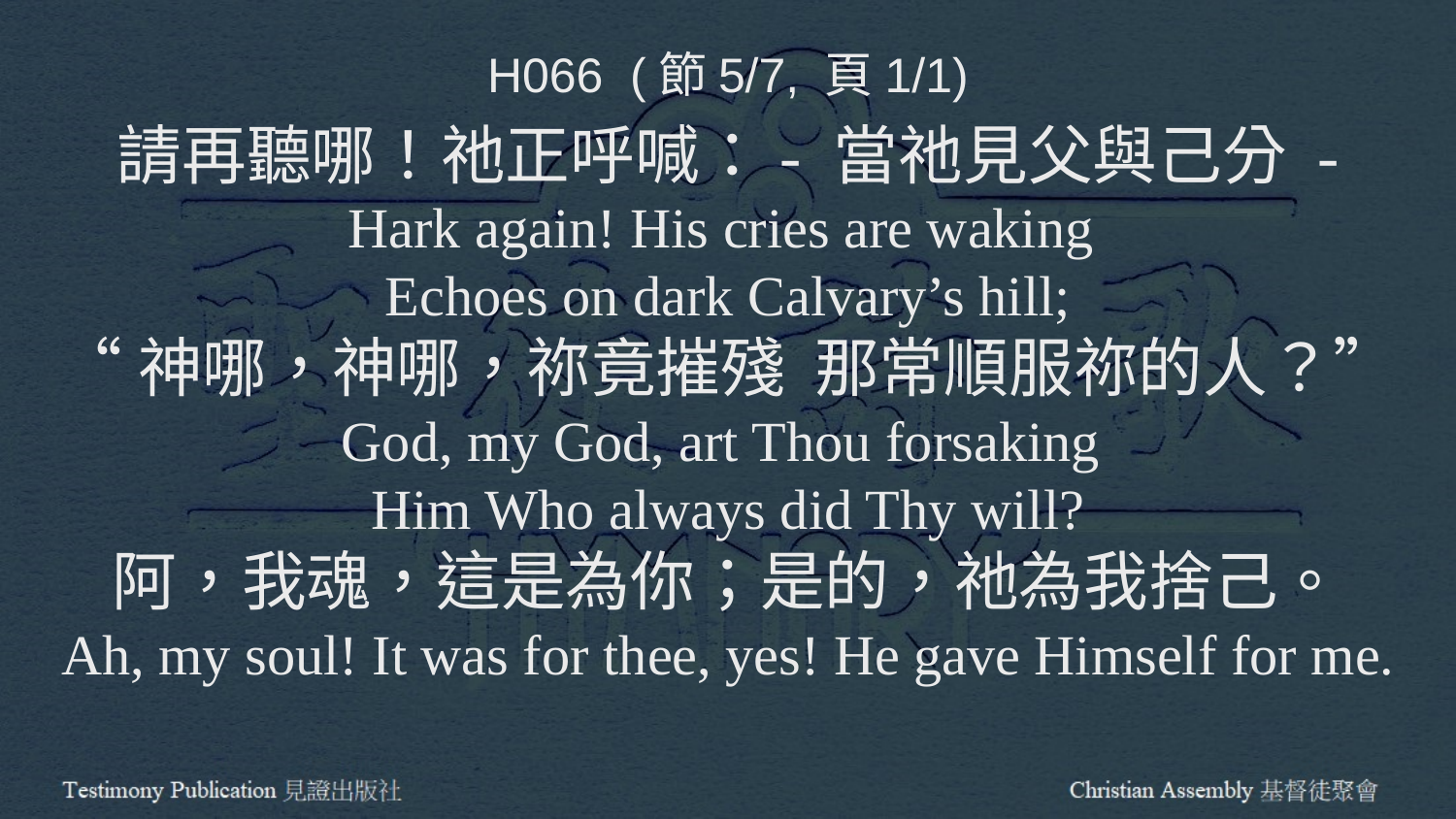

H066  (節5/7, 頁1/1)
請再聽哪！祂正呼喊：- 當祂見父與己分 -
Hark again! His cries are waking
Echoes on dark Calvary’s hill;
“神哪，神哪，祢竟摧殘  那常順服祢的人？”
God, my God, art Thou forsaking
Him Who always did Thy will?
阿，我魂，這是為你；是的，祂為我捨己。
Ah, my soul! It was for thee, yes! He gave Himself for me.